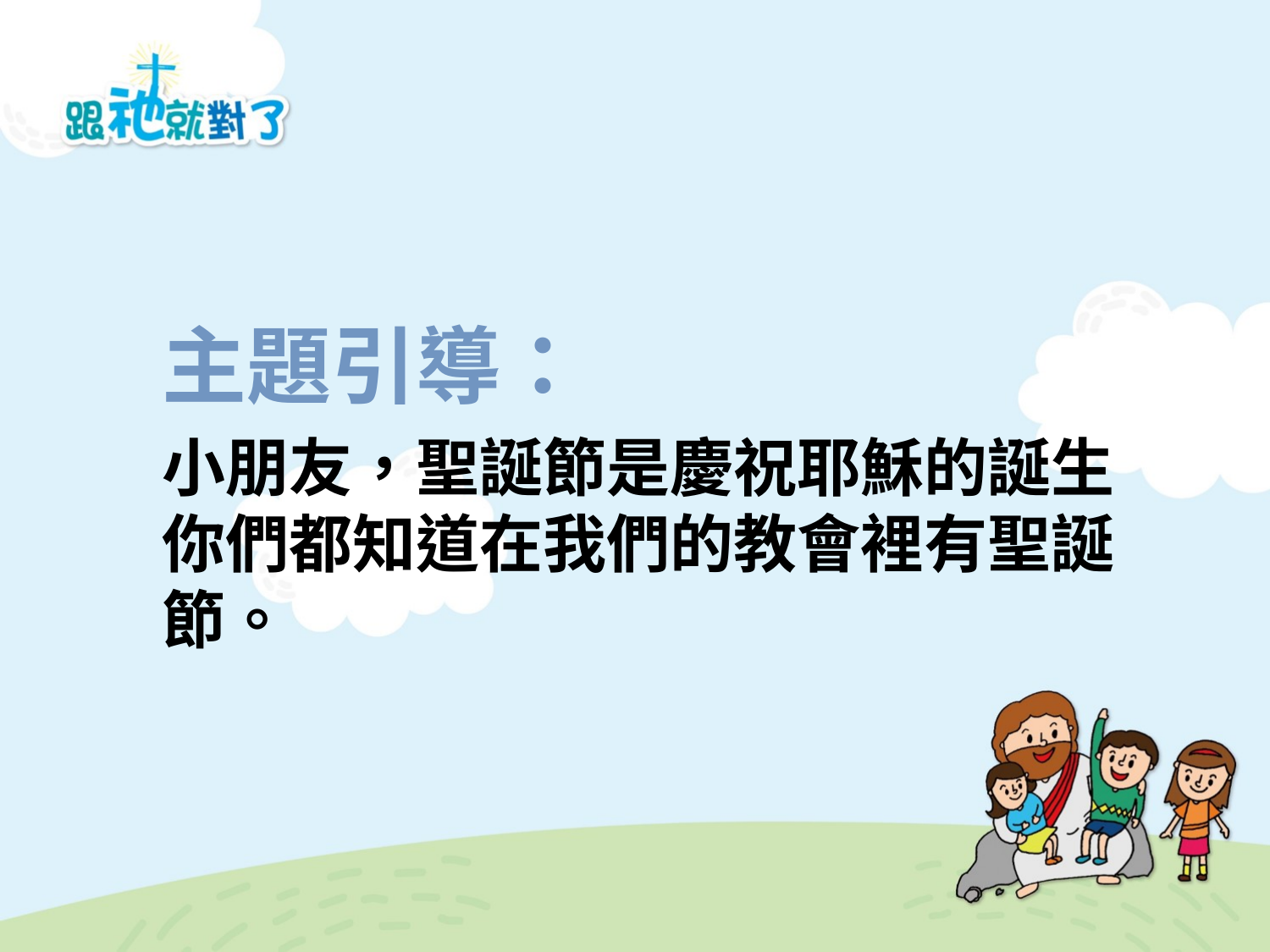

主題引導：
小朋友，聖誕節是慶祝耶穌的誕生你們都知道在我們的教會裡有聖誕節。